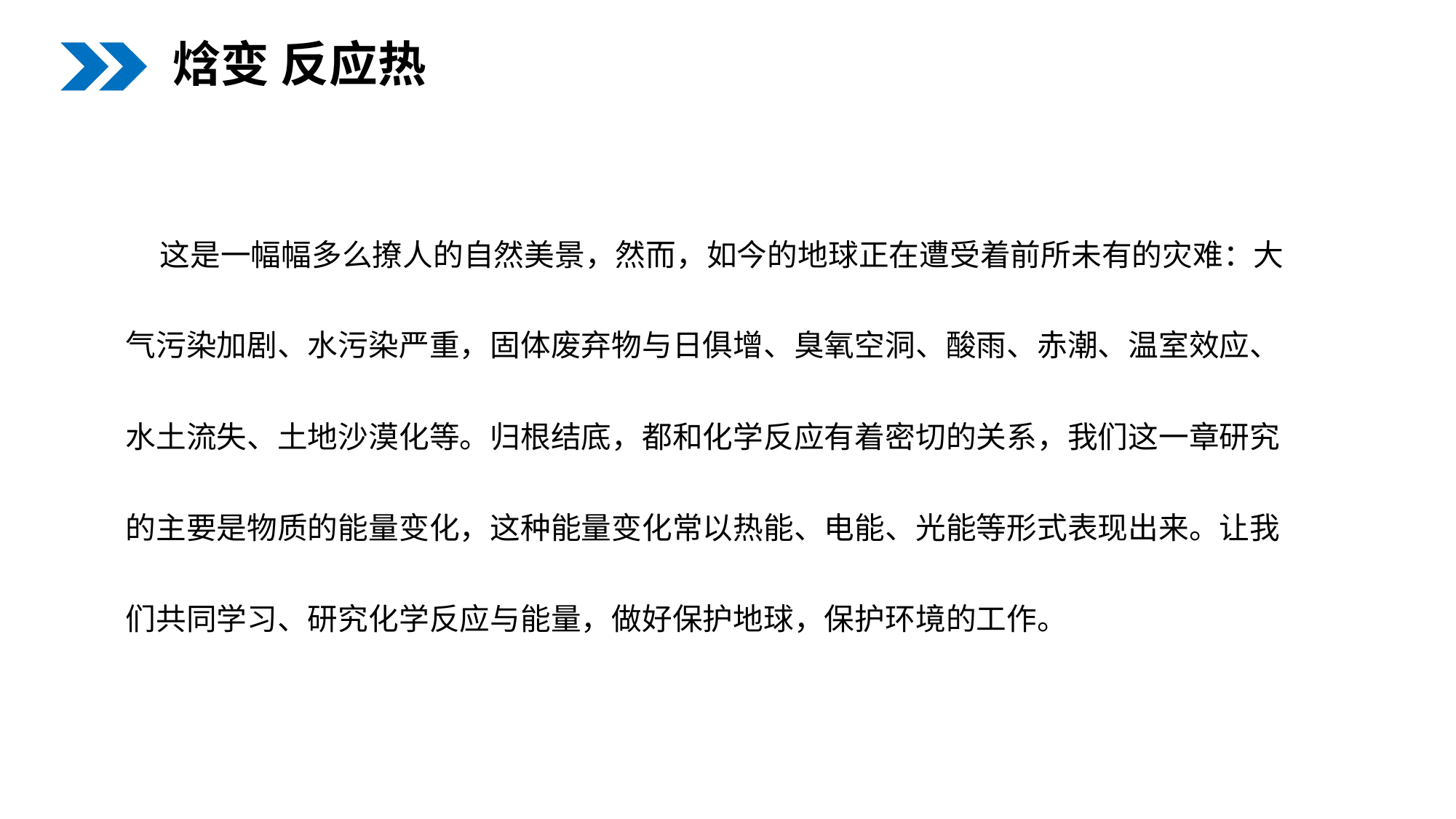

焓变 反应热
    这是一幅幅多么撩人的自然美景，然而，如今的地球正在遭受着前所未有的灾难：大气污染加剧、水污染严重，固体废弃物与日俱增、臭氧空洞、酸雨、赤潮、温室效应、水土流失、土地沙漠化等。归根结底，都和化学反应有着密切的关系，我们这一章研究的主要是物质的能量变化，这种能量变化常以热能、电能、光能等形式表现出来。让我们共同学习、研究化学反应与能量，做好保护地球，保护环境的工作。